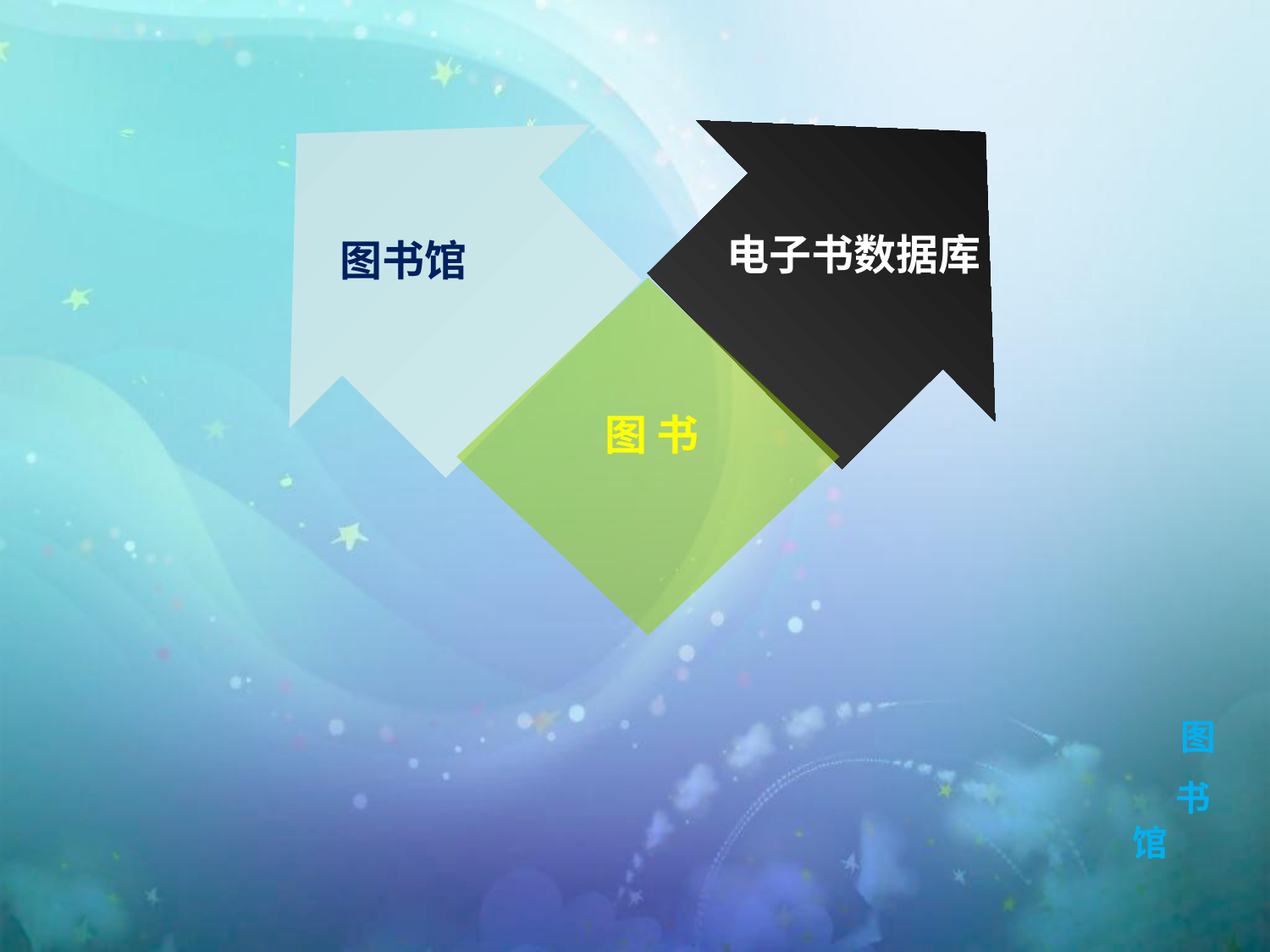

电子书数据库
图书馆

图 书
图
书
馆